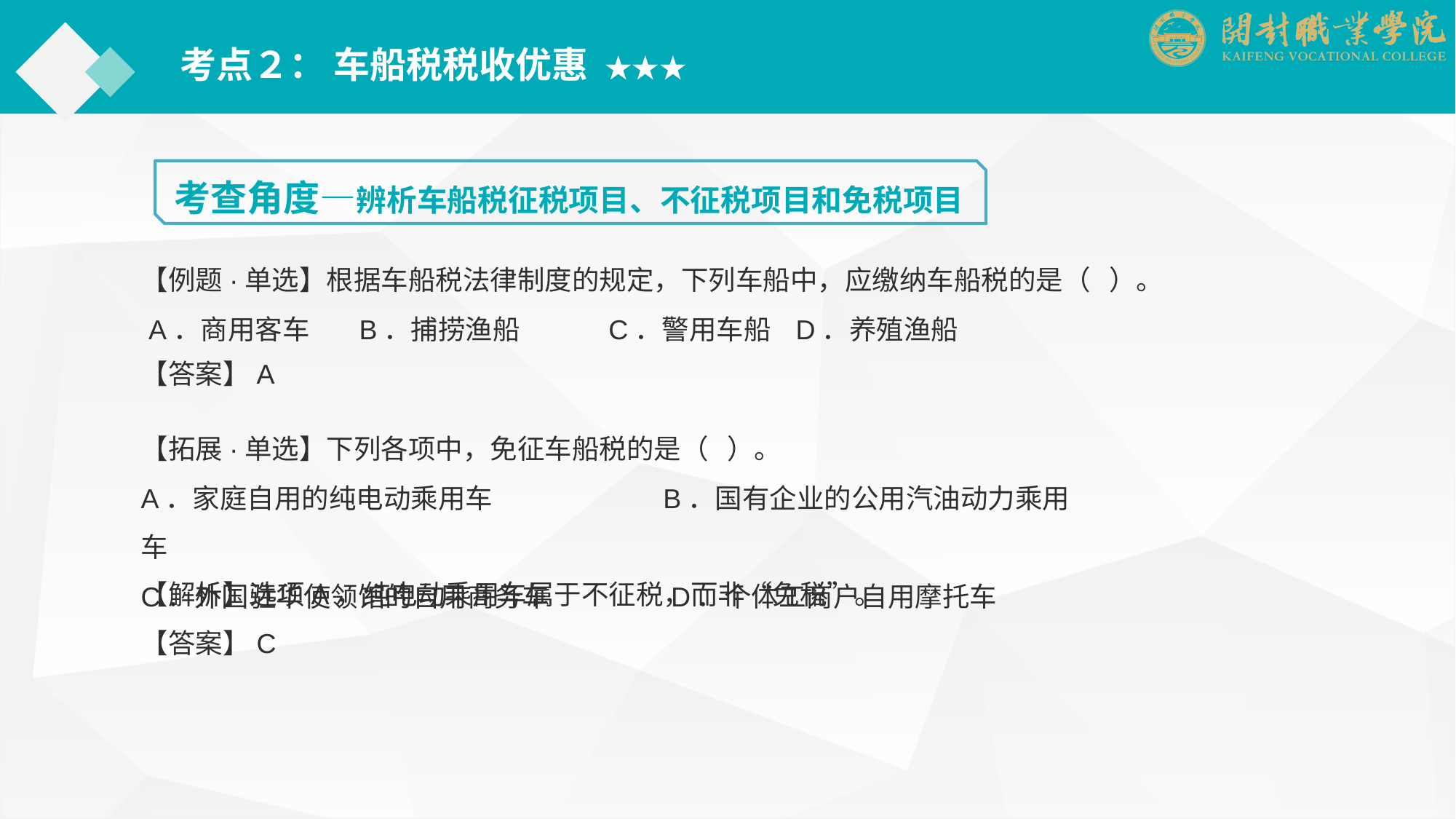

考点２： 车船税税收优惠  ★★★

考查角度—辨析车船税征税项目、不征税项目和免税项目
【例题·单选】根据车船税法律制度的规定，下列车船中，应缴纳车船税的是（   ）。
 A．商用客车	B．捕捞渔船　　　C．警用车船	D．养殖渔船
【答案】A
【拓展·单选】下列各项中，免征车船税的是（   ）。
A．家庭自用的纯电动乘用车　　　　　　B．国有企业的公用汽油动力乘用车
C．外国驻华使领馆的自用商务车　　　　 D．个体工商户自用摩托车
【解析】选项A，纯电动乘用车属于不征税，而非“免税”。
【答案】C